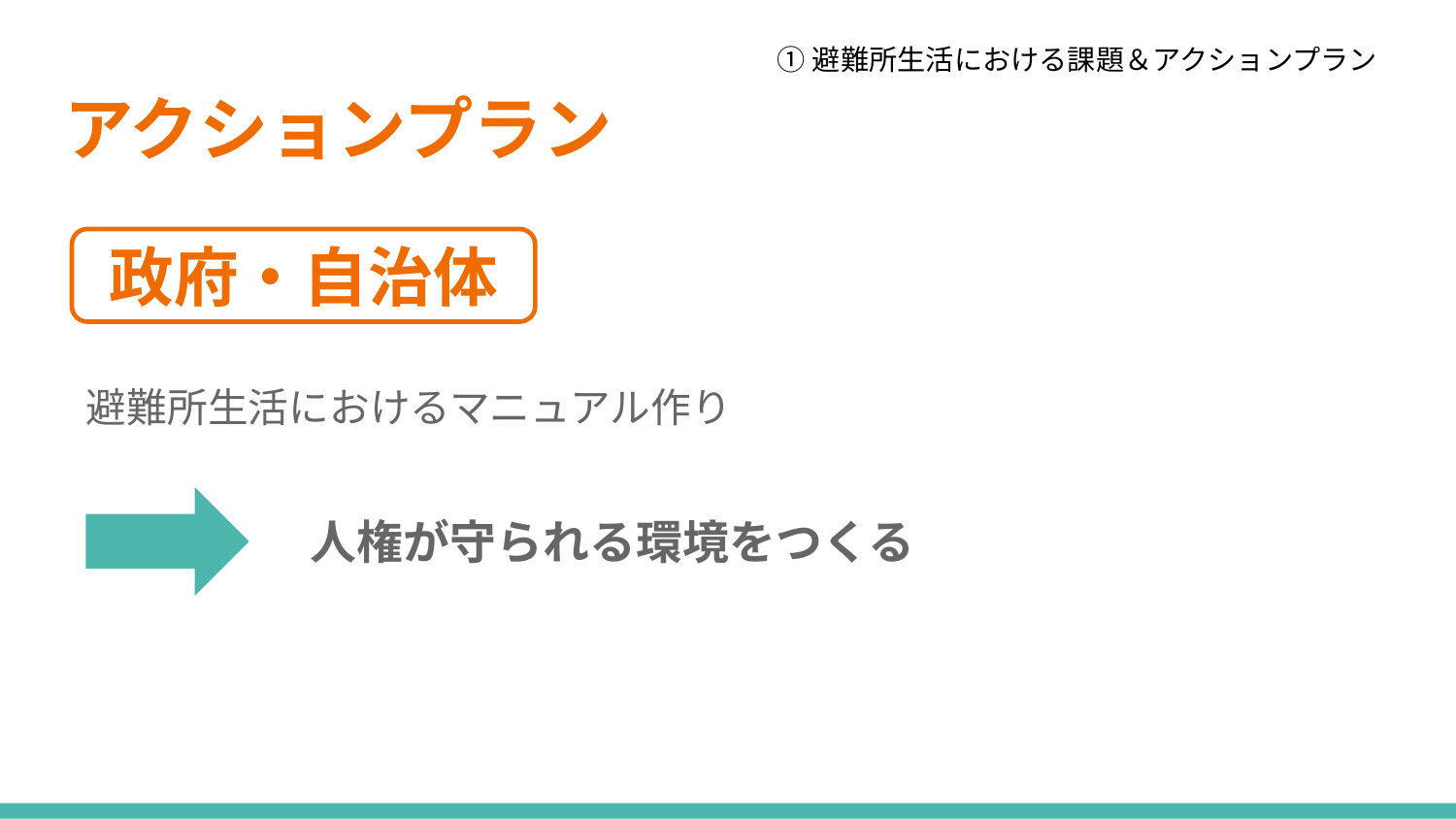

①避難所生活における課題＆アクションプラン
# アクションプラン
政府・自治体
避難所生活におけるマニュアル作り

人権が守られる環境をつくる